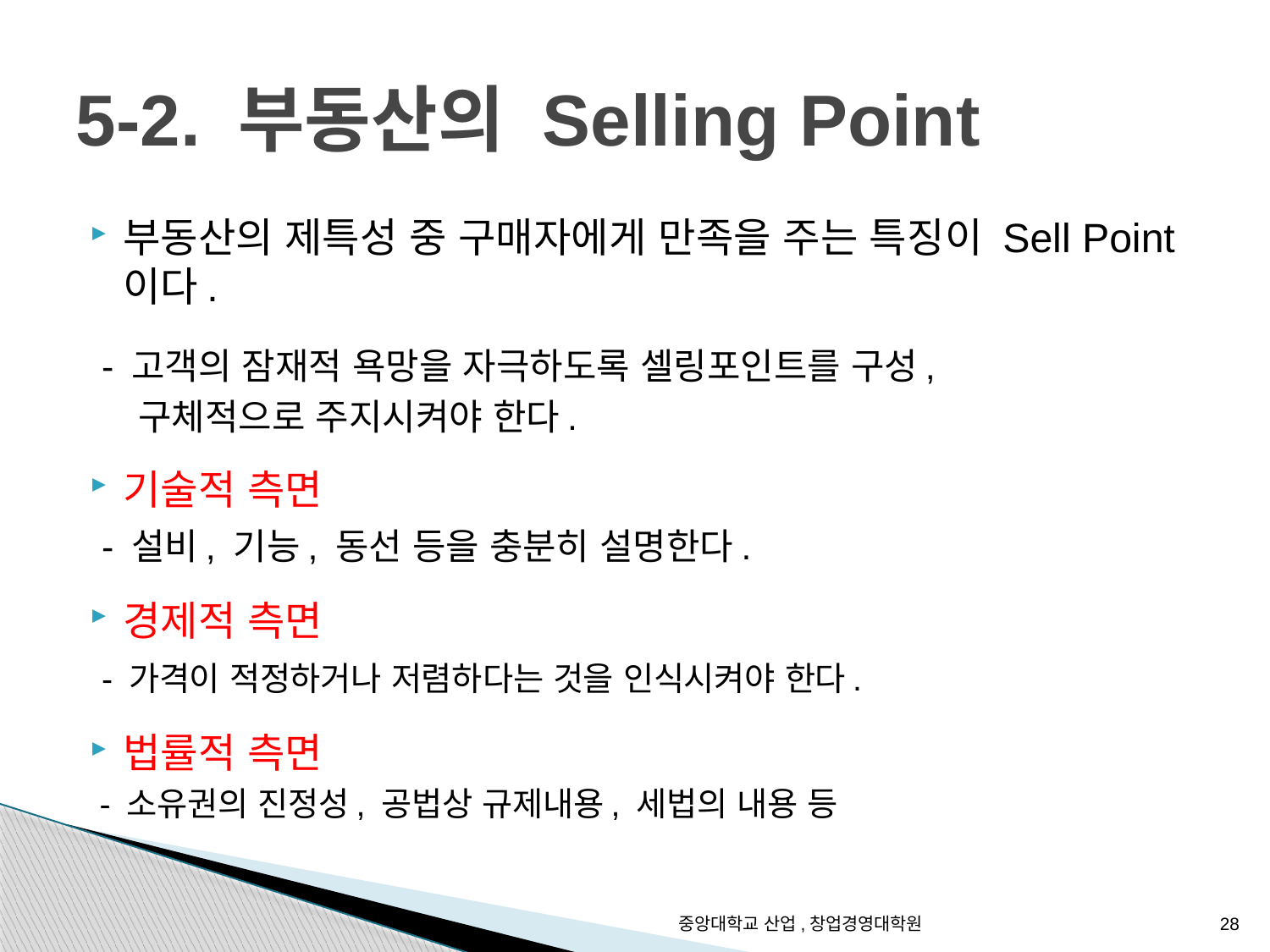

# 5-2. 부동산의 Selling Point
부동산의 제특성 중 구매자에게 만족을 주는 특징이 Sell Point이다.

 - 고객의 잠재적 욕망을 자극하도록 셀링포인트를 구성,
    구체적으로 주지시켜야 한다.

기술적 측면
 - 설비, 기능, 동선 등을 충분히 설명한다.

경제적 측면
 - 가격이 적정하거나 저렴하다는 것을 인식시켜야 한다.

법률적 측면
 - 소유권의 진정성, 공법상 규제내용, 세법의 내용 등
중앙대학교 산업,창업경영대학원
28